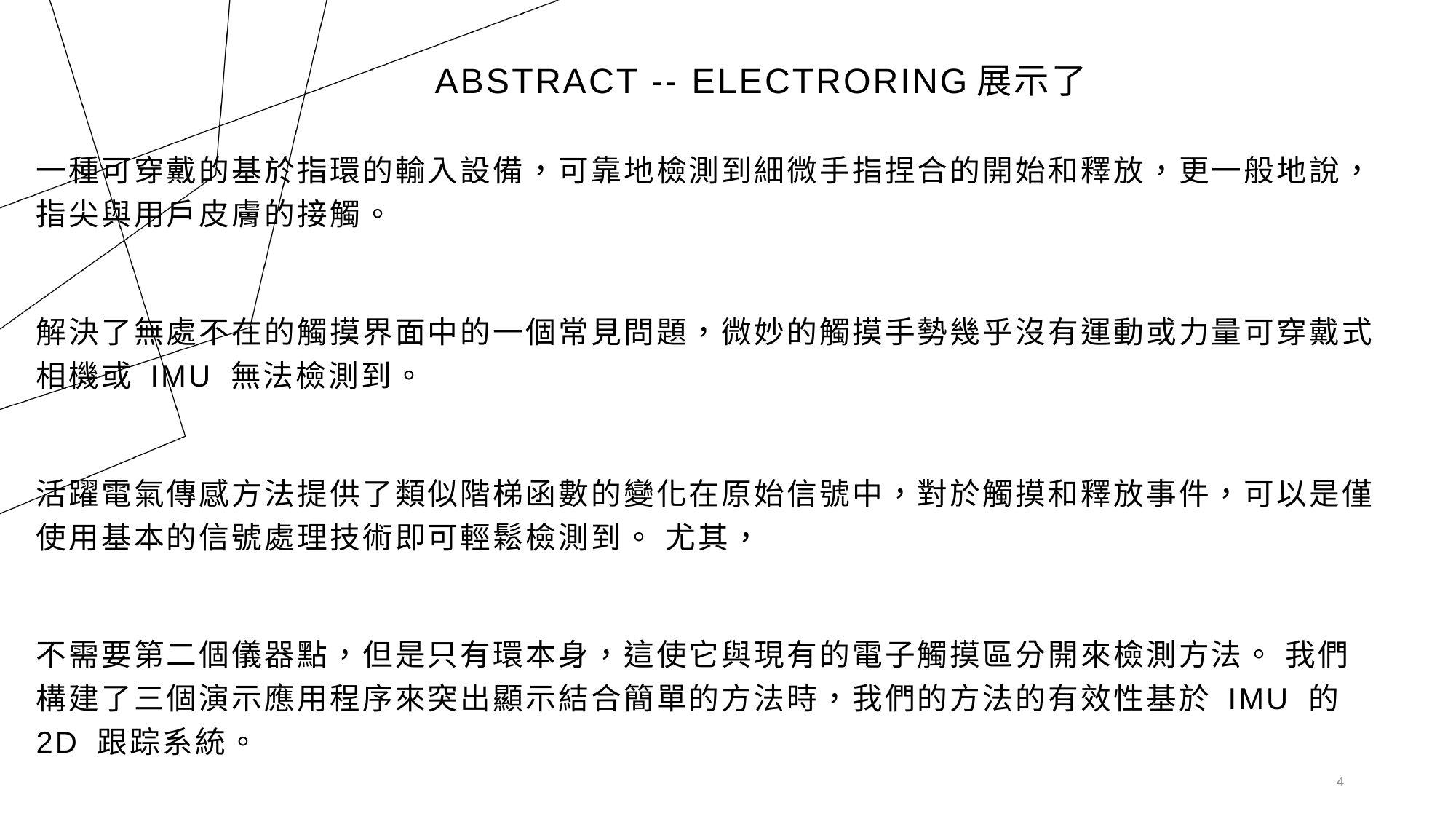

# Abstract -- ElectroRing展示了

一種可穿戴的基於指環的輸入設備，可靠地檢測到細微手指捏合的開始和釋放，更一般地說，指尖與用戶皮膚的接觸。

解決了無處不在的觸摸界面中的一個常見問題，微妙的觸摸手勢幾乎沒有運動或力量可穿戴式相機或 IMU 無法檢測到。

活躍電氣傳感方法提供了類似階梯函數的變化在原始信號中，對於觸摸和釋放事件，可以是僅使用基本的信號處理技術即可輕鬆檢測到。 尤其，

不需要第二個儀器點，但是只有環本身，這使它與現有的電子觸摸區分開來檢測方法。 我們構建了三個演示應用程序來突出顯示結合簡單的方法時，我們的方法的有效性基於 IMU 的 2D 跟踪系統。

4